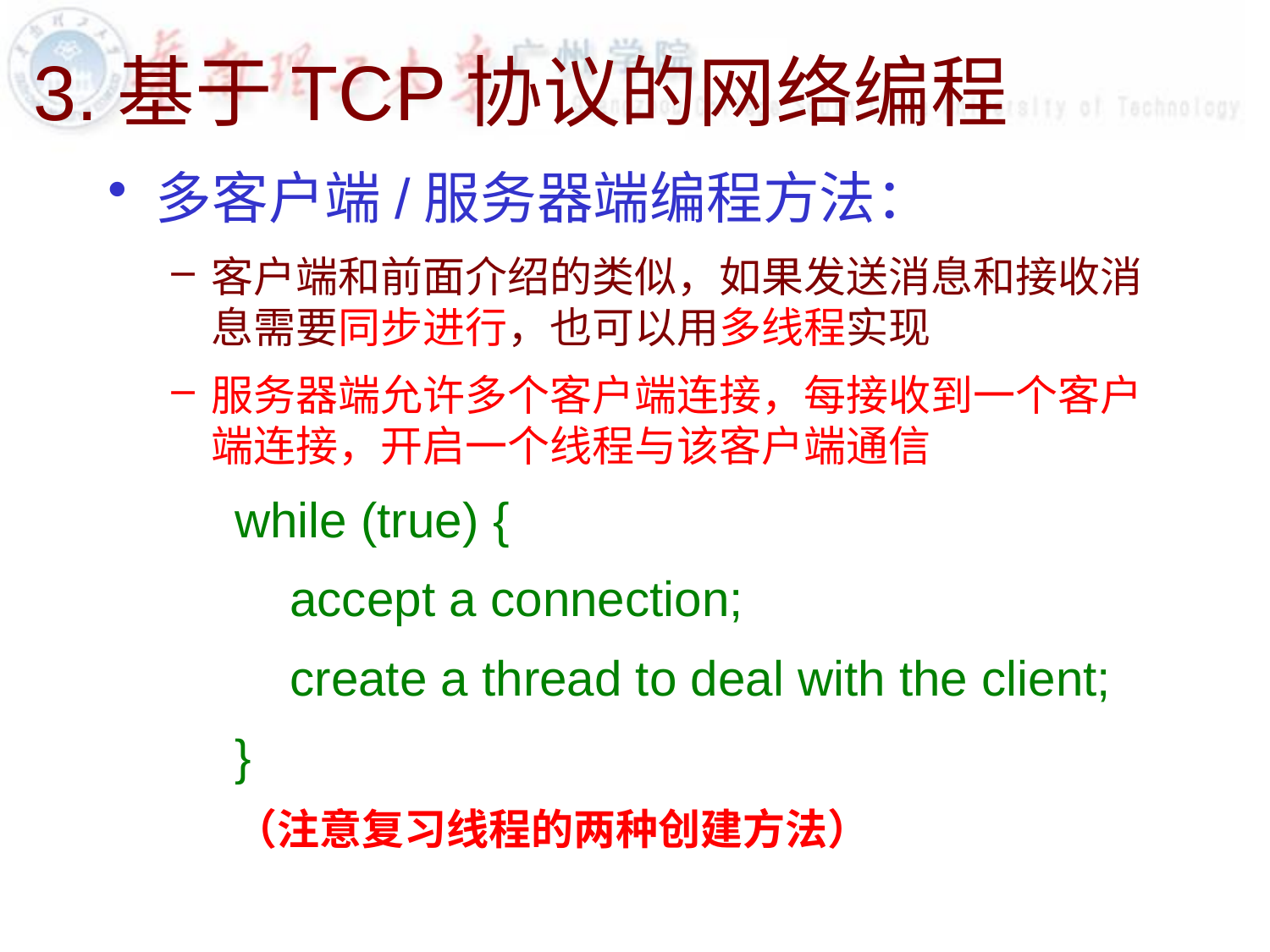

# 3.基于TCP协议的网络编程
多客户端/服务器端编程方法：
客户端和前面介绍的类似，如果发送消息和接收消息需要同步进行，也可以用多线程实现
服务器端允许多个客户端连接，每接收到一个客户端连接，开启一个线程与该客户端通信
while (true) {
    accept a connection;
    create a thread to deal with the client;
}
（注意复习线程的两种创建方法）